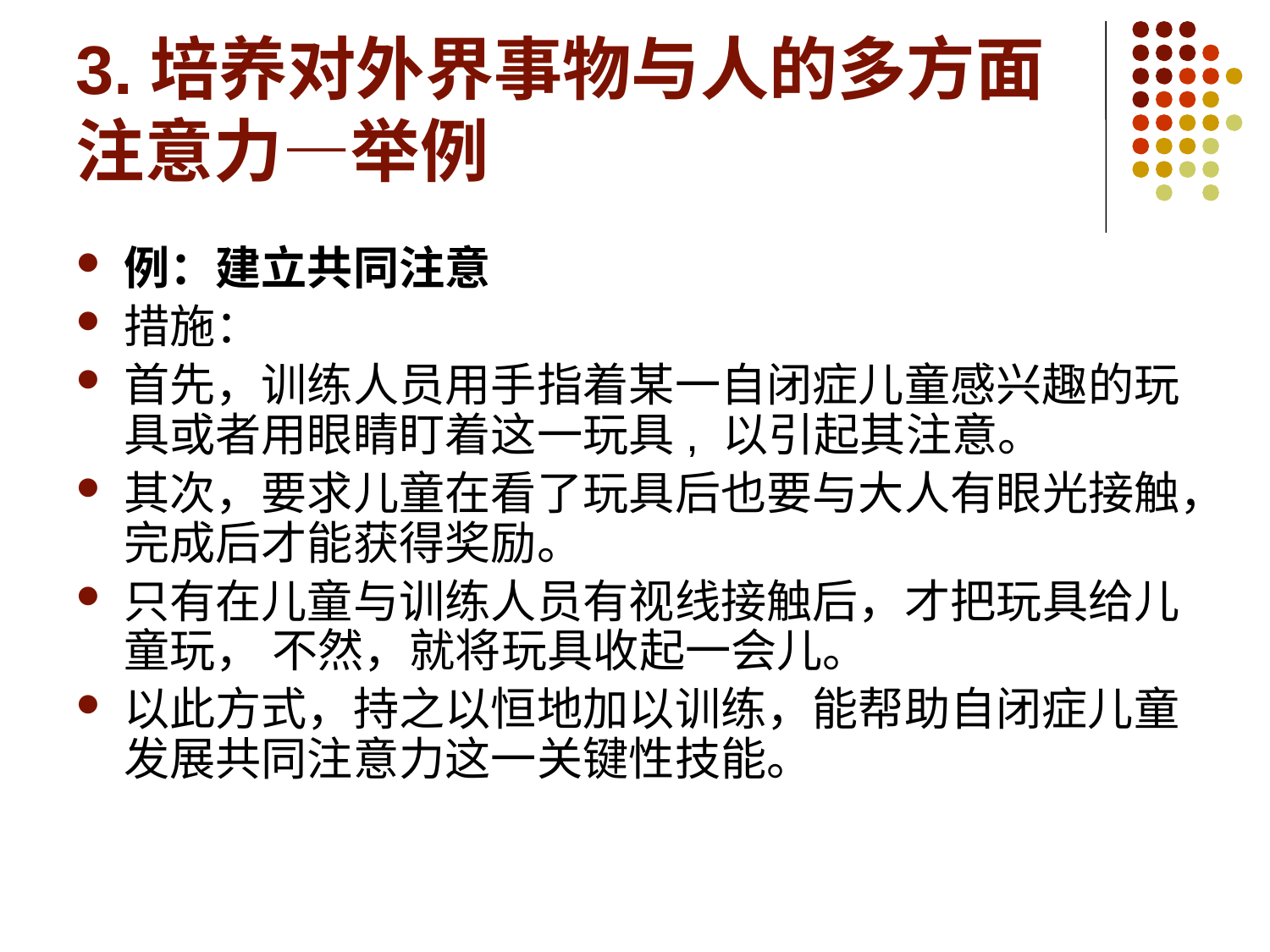

# 3.培养对外界事物与人的多方面注意力—举例
例：建立共同注意
措施：
首先，训练人员用手指着某一自闭症儿童感兴趣的玩具或者用眼睛盯着这一玩具, 以引起其注意。
其次，要求儿童在看了玩具后也要与大人有眼光接触，完成后才能获得奖励。
只有在儿童与训练人员有视线接触后，才把玩具给儿童玩， 不然，就将玩具收起一会儿。
以此方式，持之以恒地加以训练，能帮助自闭症儿童发展共同注意力这一关键性技能。